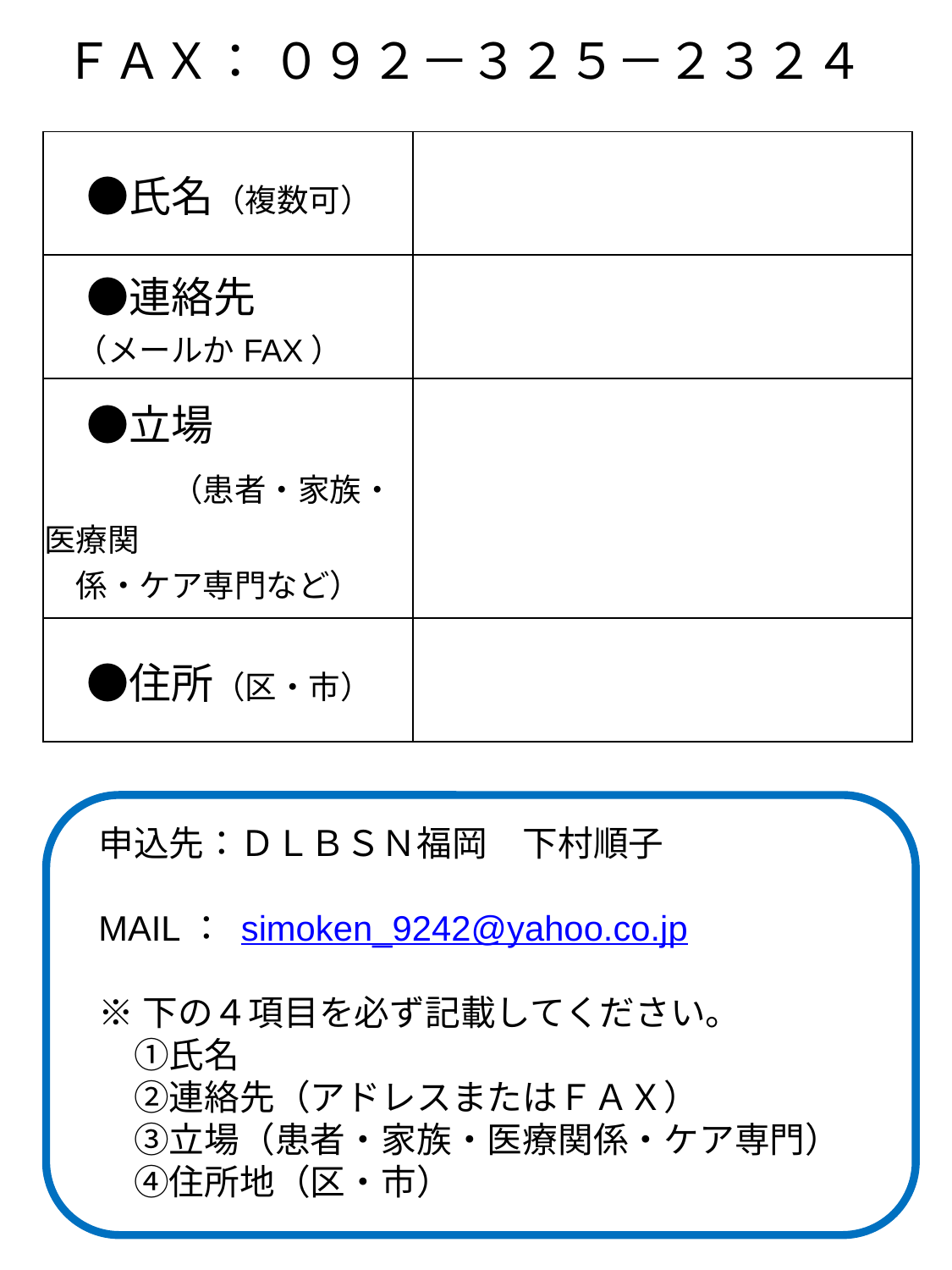

ＦＡＸ： ０９２－３２５－２３２４
| ●氏名（複数可） |  |
| --- | --- |
| ●連絡先 　（メールかFAX） |  |
| ●立場　　　　　　　（患者・家族・医療関　　 　係・ケア専門など） |  |
| ●住所（区・市） |  |

申込先：ＤＬＢＳＮ福岡　下村順子

MAIL： simoken_9242@yahoo.co.jp

※下の４項目を必ず記載してください。
　①氏名
　②連絡先（アドレスまたはＦＡＸ）
　③立場（患者・家族・医療関係・ケア専門）
　④住所地（区・市）